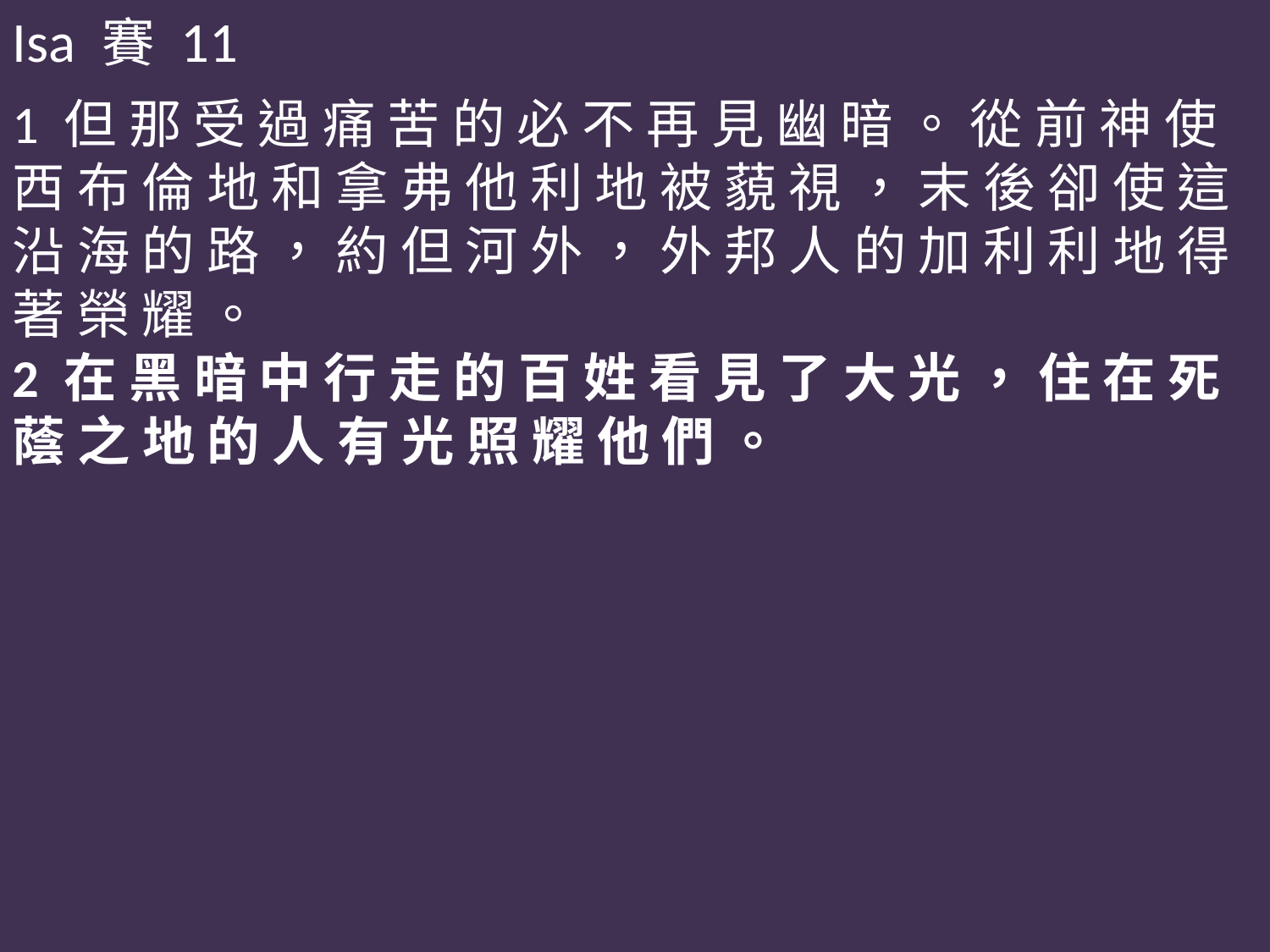

Isa 賽 11
1 但 那 受 過 痛 苦 的 必 不 再 見 幽 暗 。 從 前 神 使 西 布 倫 地 和 拿 弗 他 利 地 被 藐 視 ， 末 後 卻 使 這 沿 海 的 路 ， 約 但 河 外 ， 外 邦 人 的 加 利 利 地 得 著 榮 耀 。
2 在 黑 暗 中 行 走 的 百 姓 看 見 了 大 光 ， 住 在 死 蔭 之 地 的 人 有 光 照 耀 他 們 。